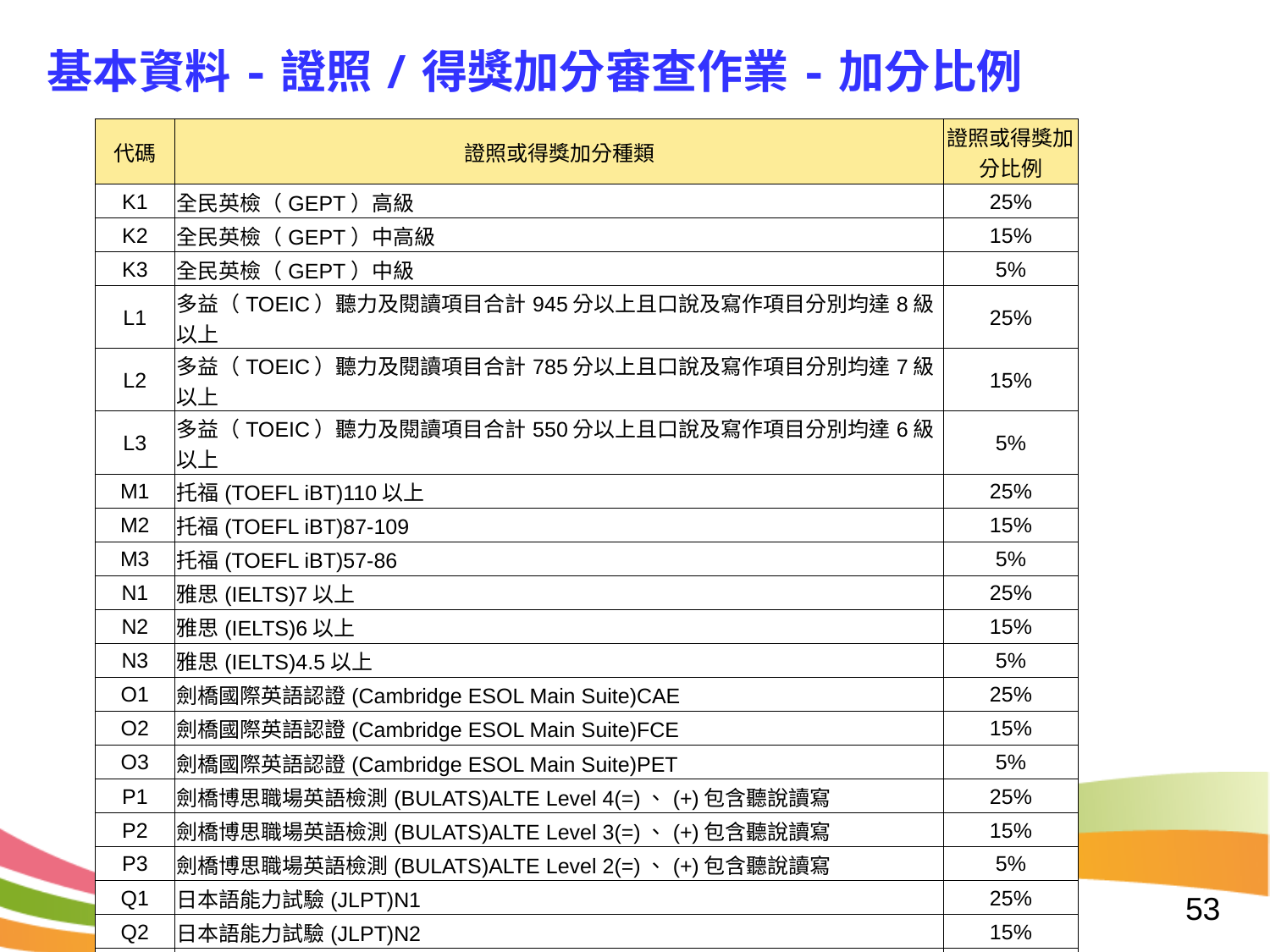

基本資料-證照/得獎加分審查作業-加分比例
| 代碼 | 證照或得獎加分種類 | 證照或得獎加分比例 |
| --- | --- | --- |
| K1 | 全民英檢（GEPT）高級 | 25% |
| K2 | 全民英檢（GEPT）中高級 | 15% |
| K3 | 全民英檢（GEPT）中級 | 5% |
| L1 | 多益（TOEIC）聽力及閱讀項目合計945分以上且口說及寫作項目分別均達8級以上 | 25% |
| L2 | 多益（TOEIC）聽力及閱讀項目合計785分以上且口說及寫作項目分別均達7級以上 | 15% |
| L3 | 多益（TOEIC）聽力及閱讀項目合計550分以上且口說及寫作項目分別均達6級以上 | 5% |
| M1 | 托福(TOEFL iBT)110以上 | 25% |
| M2 | 托福(TOEFL iBT)87-109 | 15% |
| M3 | 托福(TOEFL iBT)57-86 | 5% |
| N1 | 雅思(IELTS)7以上 | 25% |
| N2 | 雅思(IELTS)6以上 | 15% |
| N3 | 雅思(IELTS)4.5以上 | 5% |
| O1 | 劍橋國際英語認證(Cambridge ESOL Main Suite)CAE | 25% |
| O2 | 劍橋國際英語認證(Cambridge ESOL Main Suite)FCE | 15% |
| O3 | 劍橋國際英語認證(Cambridge ESOL Main Suite)PET | 5% |
| P1 | 劍橋博思職場英語檢測(BULATS)ALTE Level 4(=)、(+)包含聽說讀寫 | 25% |
| P2 | 劍橋博思職場英語檢測(BULATS)ALTE Level 3(=)、(+)包含聽說讀寫 | 15% |
| P3 | 劍橋博思職場英語檢測(BULATS)ALTE Level 2(=)、(+)包含聽說讀寫 | 5% |
| Q1 | 日本語能力試驗(JLPT)N1 | 25% |
| Q2 | 日本語能力試驗(JLPT)N2 | 15% |
| Q3 | 日本語能力試驗(JLPT)N3 | 5% |